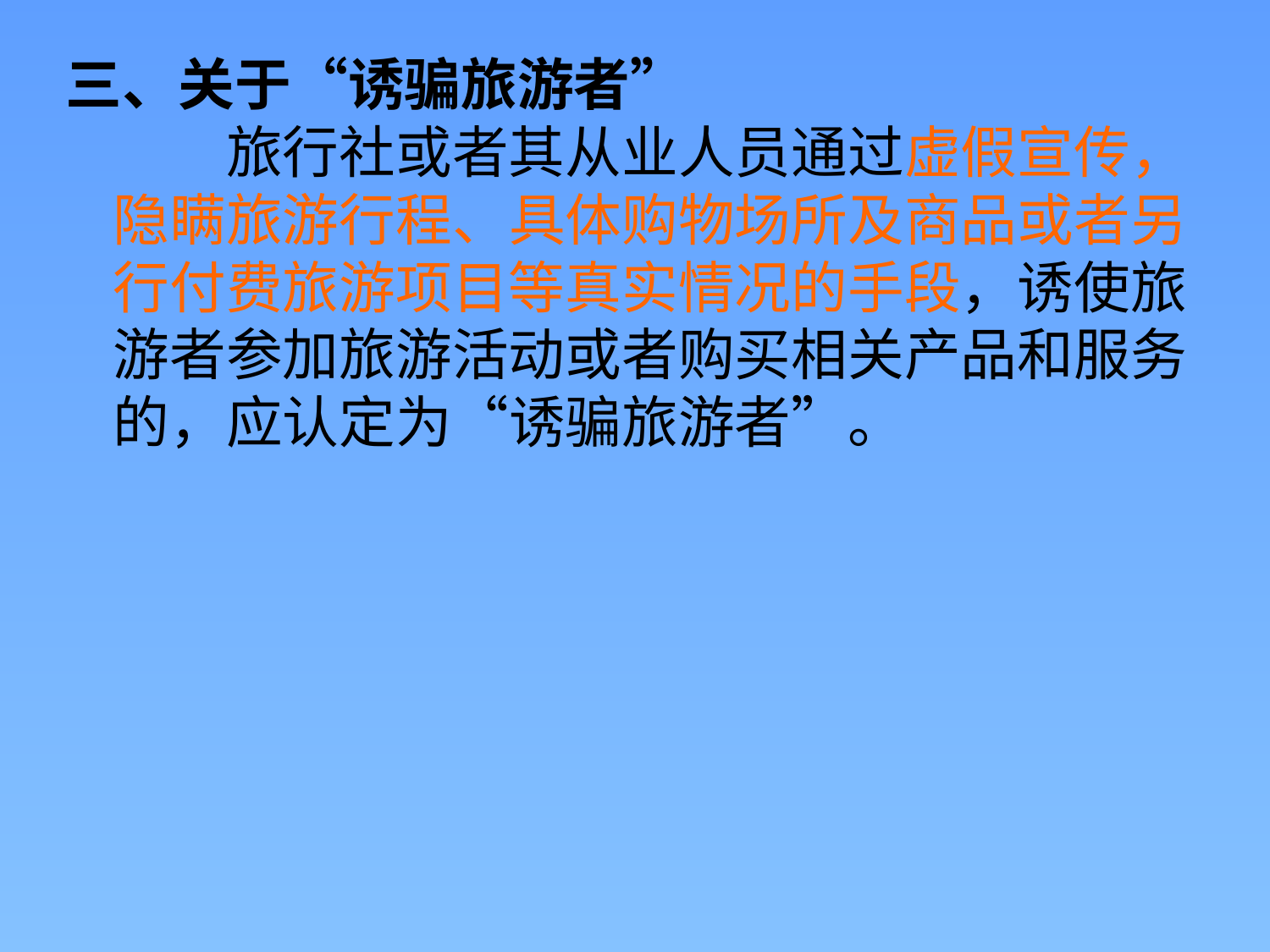

三、关于“诱骗旅游者”
　　旅行社或者其从业人员通过虚假宣传，隐瞒旅游行程、具体购物场所及商品或者另行付费旅游项目等真实情况的手段，诱使旅游者参加旅游活动或者购买相关产品和服务的，应认定为“诱骗旅游者”。